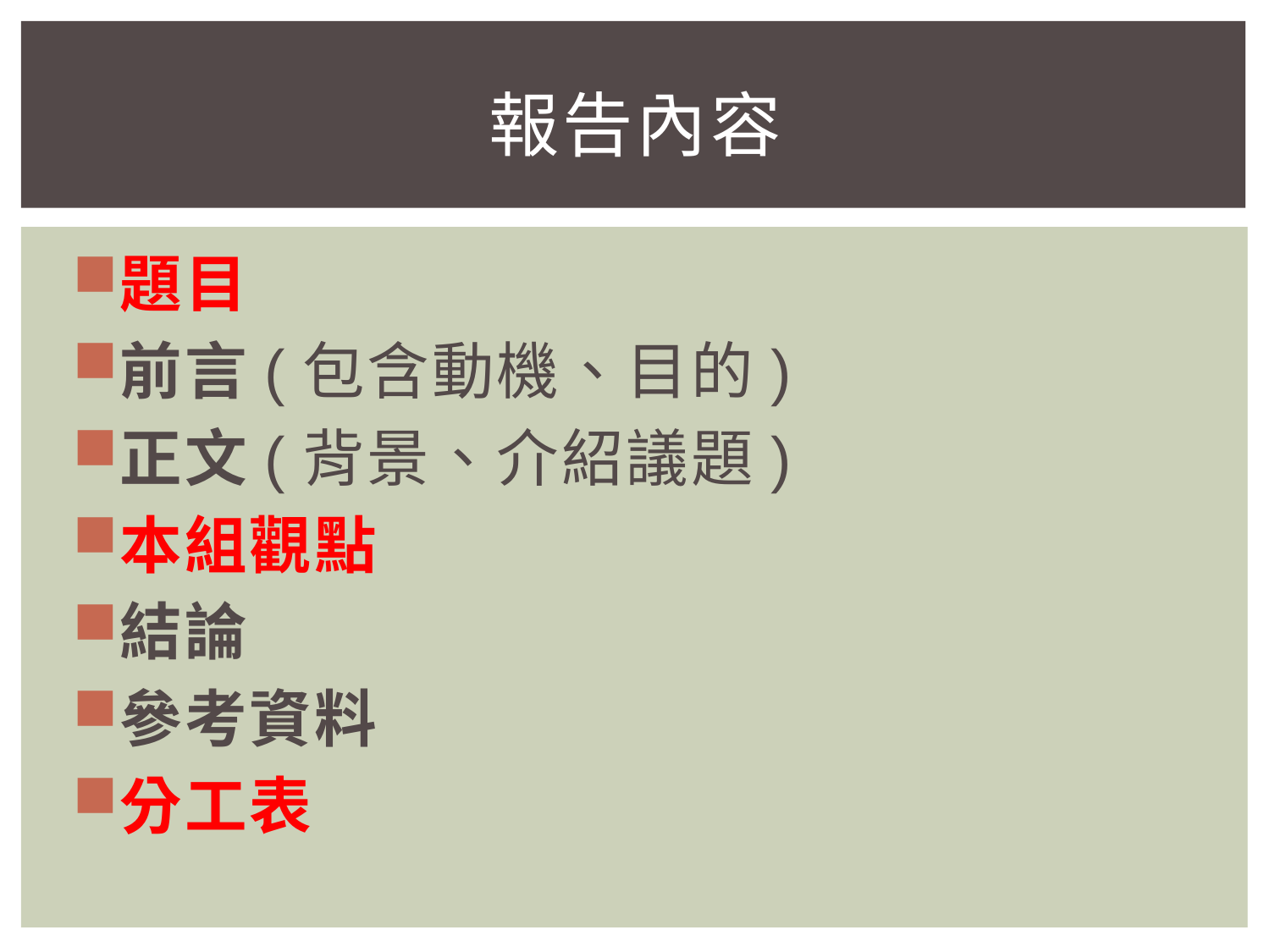

# 報告內容
題目
前言(包含動機、目的)
正文(背景、介紹議題)
本組觀點
結論
參考資料
分工表